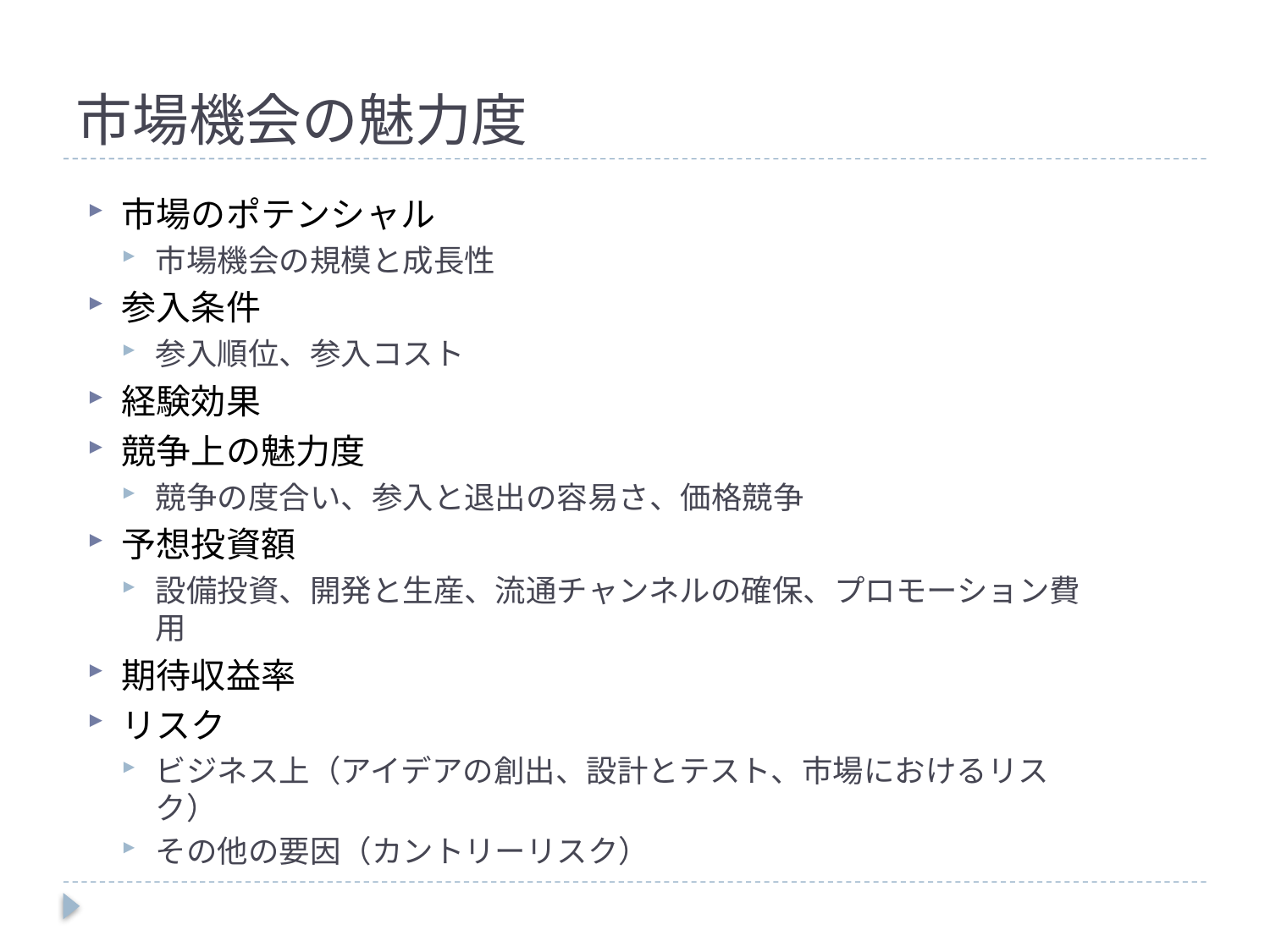

# 市場機会の魅力度
市場のポテンシャル
市場機会の規模と成長性
参入条件
参入順位、参入コスト
経験効果
競争上の魅力度
競争の度合い、参入と退出の容易さ、価格競争
予想投資額
設備投資、開発と生産、流通チャンネルの確保、プロモーション費用
期待収益率
リスク
ビジネス上（アイデアの創出、設計とテスト、市場におけるリスク）
その他の要因（カントリーリスク）